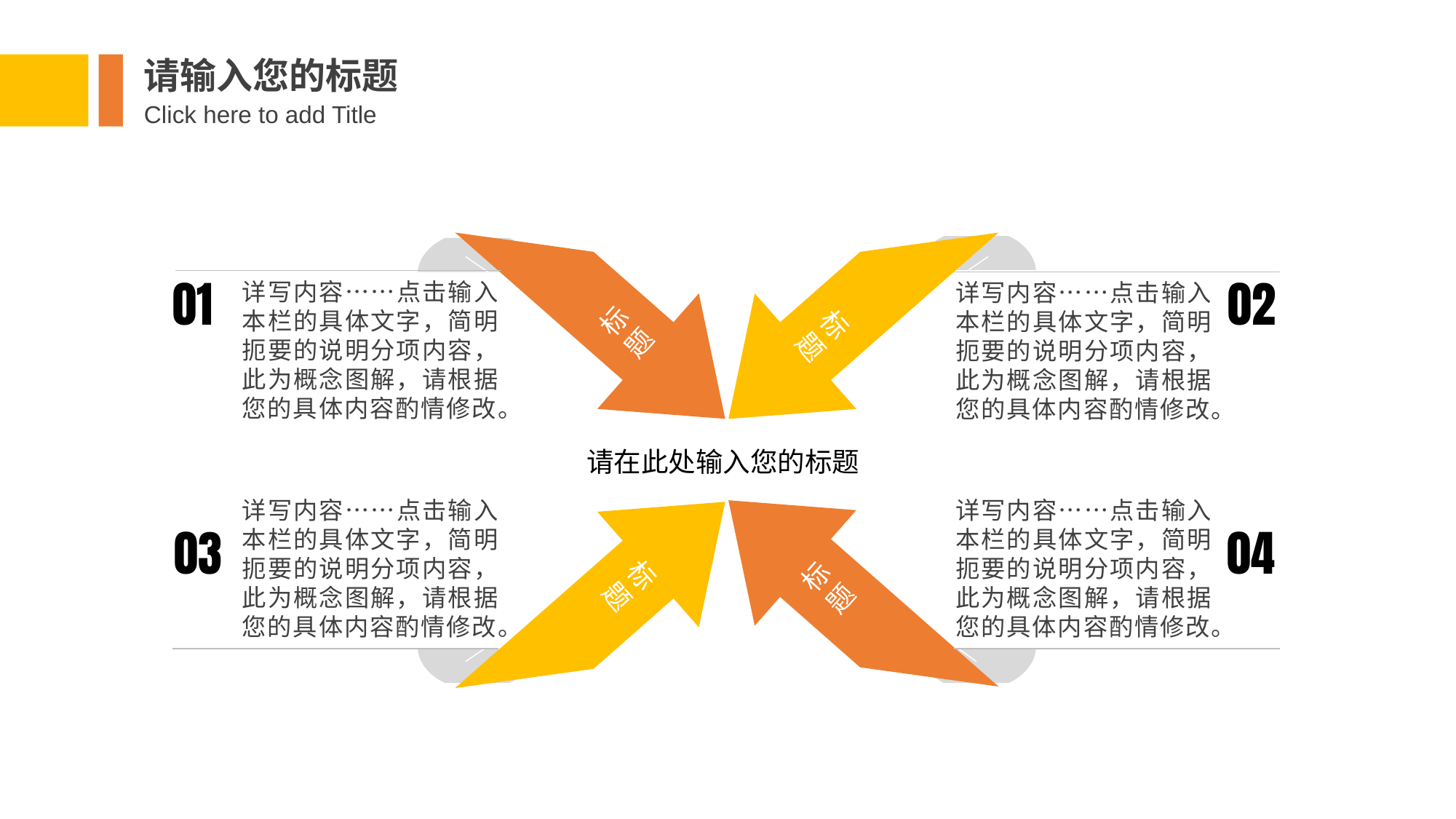

请输入您的标题

Click here to add Title
标题
标题

02
01
详写内容……点击输入本栏的具体文字，简明扼要的说明分项内容，此为概念图解，请根据您的具体内容酌情修改。
详写内容……点击输入本栏的具体文字，简明扼要的说明分项内容，此为概念图解，请根据您的具体内容酌情修改。
请在此处输入您的标题
详写内容……点击输入本栏的具体文字，简明扼要的说明分项内容，此为概念图解，请根据您的具体内容酌情修改。
详写内容……点击输入本栏的具体文字，简明扼要的说明分项内容，此为概念图解，请根据您的具体内容酌情修改。
04
03
标题
标题